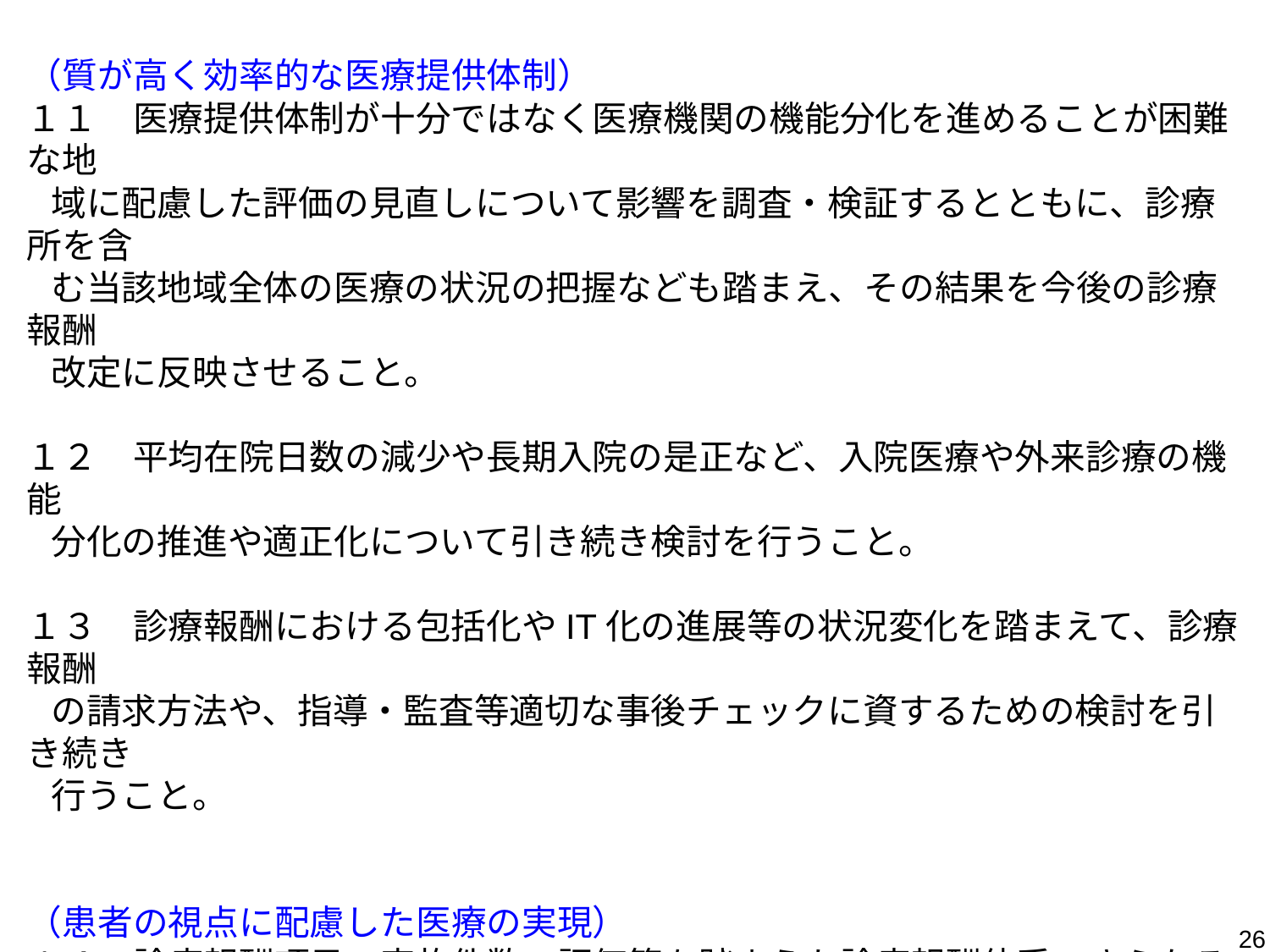

（質が高く効率的な医療提供体制）
１１　医療提供体制が十分ではなく医療機関の機能分化を進めることが困難な地
  域に配慮した評価の見直しについて影響を調査・検証するとともに、診療所を含
  む当該地域全体の医療の状況の把握なども踏まえ、その結果を今後の診療報酬
  改定に反映させること。

１２　平均在院日数の減少や長期入院の是正など、入院医療や外来診療の機能
  分化の推進や適正化について引き続き検討を行うこと。

１３　診療報酬における包括化やIT化の進展等の状況変化を踏まえて、診療報酬
  の請求方法や、指導・監査等適切な事後チェックに資するための検討を引き続き
  行うこと。

（患者の視点に配慮した医療の実現）
１４　診療報酬項目の実施件数の評価等を踏まえた診療報酬体系のさらなる簡
  素・合理化（今回改定の医療現場への影響を含む。）、明細書の無料発行のさら
  なる促進（４００床未満の病院や公費負担医療に係る明細書の無料発行を含
  む。）、医療安全対策や患者サポート体制の評価の効果について検討を行うこと。
26